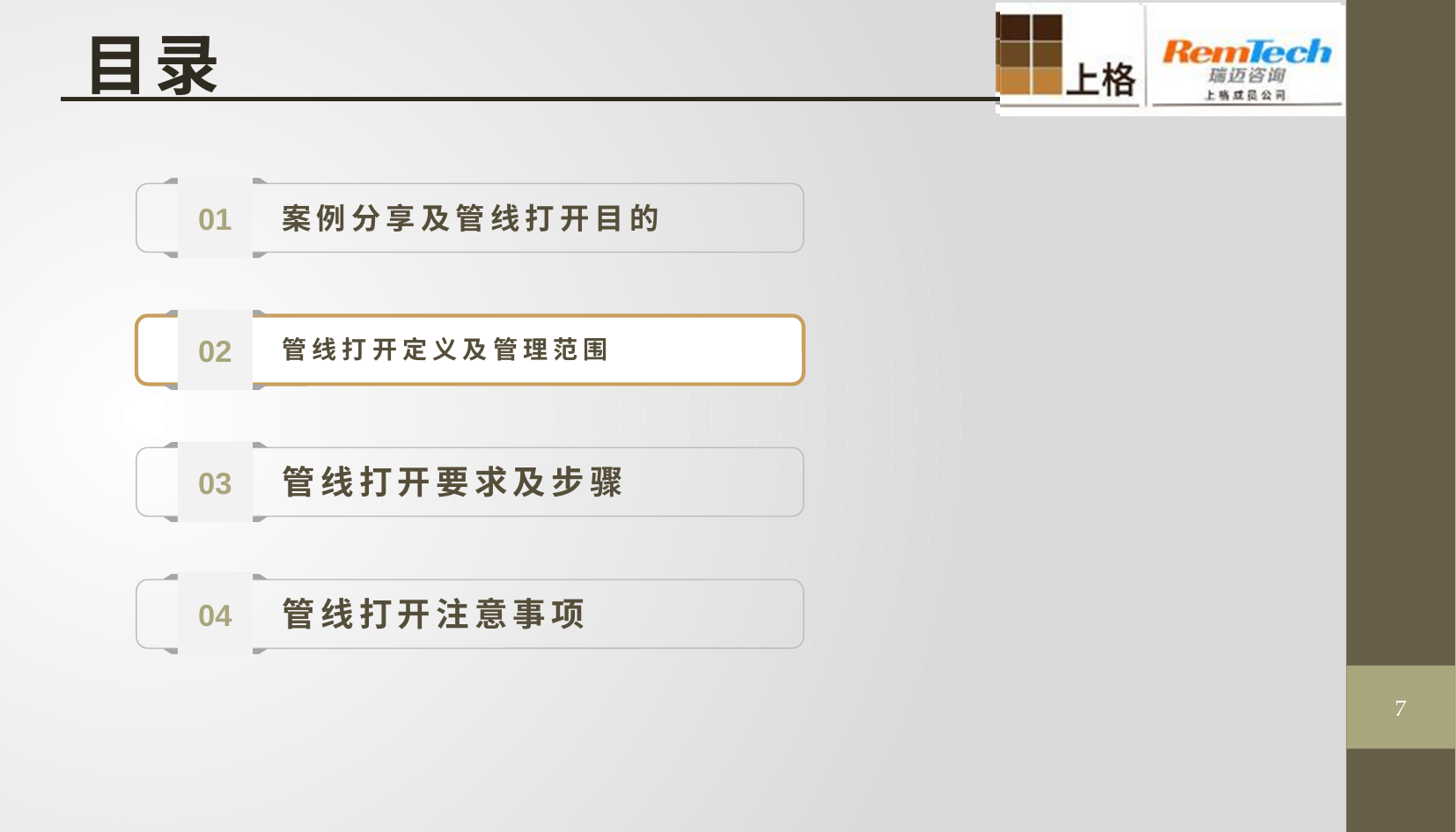

目录
01

案例分享及管线打开目的

02

管线打开定义及管理范围

03

管线打开要求及步骤

04

管线打开注意事项